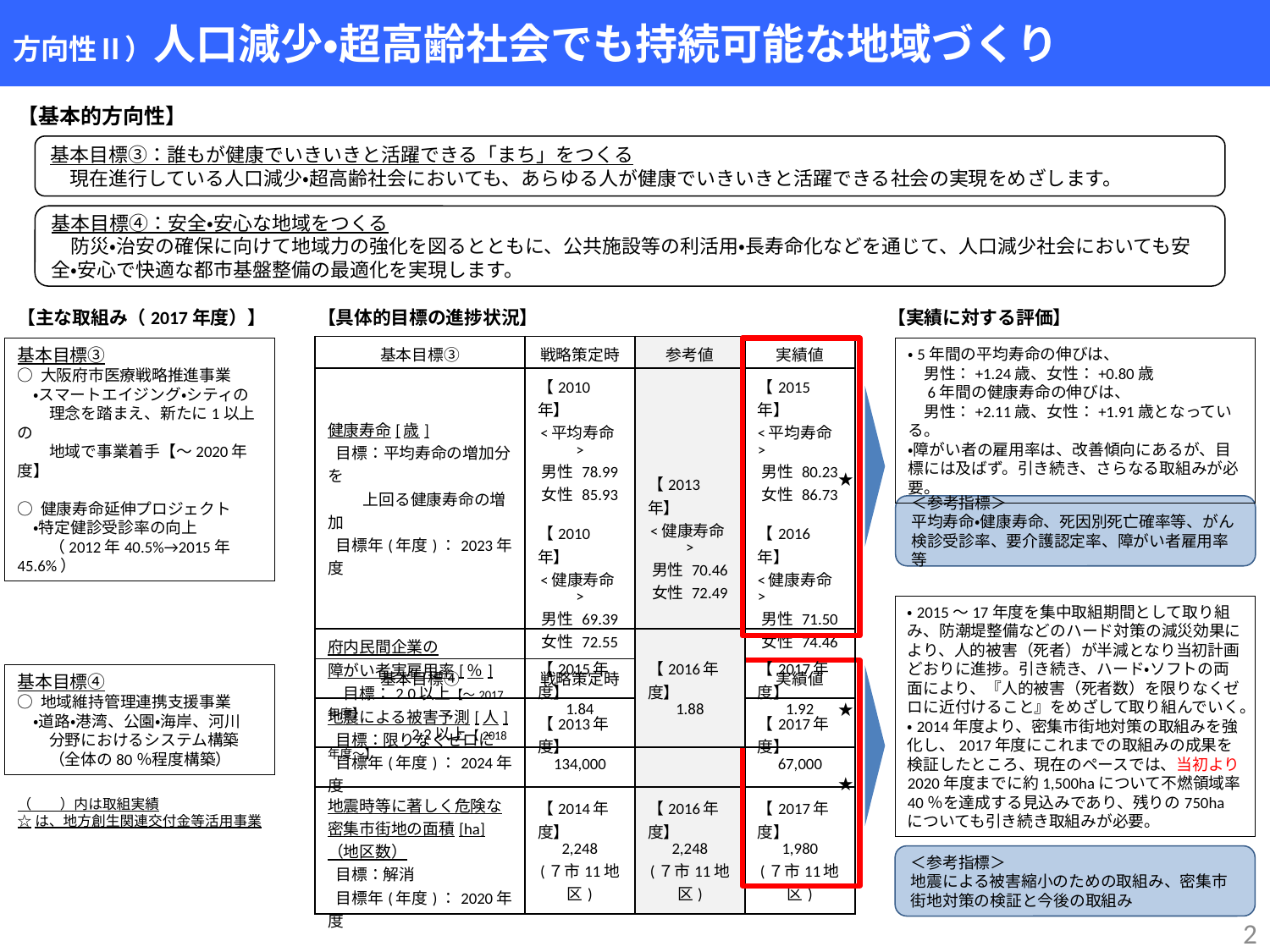

# 方向性Ⅱ）人口減少・超高齢社会でも持続可能な地域づくり
【基本的方向性】
基本目標③：誰もが健康でいきいきと活躍できる「まち」をつくる
　現在進行している人口減少・超高齢社会においても、あらゆる人が健康でいきいきと活躍できる社会の実現をめざします。
基本目標④：安全・安心な地域をつくる
　防災・治安の確保に向けて地域力の強化を図るとともに、公共施設等の利活用・長寿命化などを通じて、人口減少社会においても安全・安心で快適な都市基盤整備の最適化を実現します。
【主な取組み（2017年度）】
【具体的目標の進捗状況】
【実績に対する評価】
| 基本目標③ | 戦略策定時 | 参考値 | 実績値 |
| --- | --- | --- | --- |
| 健康寿命[歳] 目標：平均寿命の増加分を 　　 上回る健康寿命の増加 目標年(年度)：2023年度 | 【2010年】 <平均寿命> 男性 78.99 女性 85.93 【2010年】 <健康寿命> 男性 69.39 女性 72.55 | 【2013年】 <健康寿命> 男性 70.46 女性 72.49 | 【2015年】 <平均寿命> 男性 80.23 女性 86.73 【2016年】 <健康寿命> 男性 71.50 女性 74.46 |
| 府内民間企業の 障がい者実雇用率[％] 　目標：2.0以上【～2017年度】 　　　　　2.2以上【2018年度～】 | 【2015年度】 1.84 | 【2016年度】 1.88 | 【2017年度】 1.92 |

基本目標③
○ 大阪府市医療戦略推進事業
　・スマートエイジング・シティの
　　理念を踏まえ、新たに1以上の
　　地域で事業着手【～2020年度】

○ 健康寿命延伸プロジェクト
　・特定健診受診率の向上
　　（2012年40.5%→2015年45.6%）
・5年間の平均寿命の伸びは、
　男性：+1.24歳、女性：+0.80歳
　6年間の健康寿命の伸びは、
　男性：+2.11歳、女性：+1.91歳となっている。
・障がい者の雇用率は、改善傾向にあるが、目標には及ばず。引き続き、さらなる取組みが必要。

★
＜参考指標＞
平均寿命・健康寿命、死因別死亡確率等、がん検診受診率、要介護認定率、障がい者雇用率等
・2015～17年度を集中取組期間として取り組み、防潮堤整備などのハード対策の減災効果により、人的被害（死者）が半減となり当初計画どおりに進捗。引き続き、ハード・ソフトの両面により、『人的被害（死者数）を限りなくゼロに近付けること』をめざして取り組んでいく。
・2014年度より、密集市街地対策の取組みを強化し、2017年度にこれまでの取組みの成果を検証したところ、現在のペースでは、当初より2020年度までに約1,500haについて不燃領域率40％を達成する見込みであり、残りの750haについても引き続き取組みが必要。
| 基本目標④ | 戦略策定時 | 参考値 | 実績値 |
| --- | --- | --- | --- |
| 地震による被害予測[人] 目標：限りなくゼロに 目標年(年度)：2024年度 | 【2013年度】 134,000 | － | 【2017年度】 67,000 |
| 地震時等に著しく危険な密集市街地の面積[ha]（地区数） 目標：解消 目標年(年度)：2020年度 | 【2014年度】 2,248 (７市11地区) | 【2016年度】 2,248 (７市11地区) | 【2017年度】 1,980 (７市11地区) |

基本目標④
○ 地域維持管理連携支援事業
　・道路・港湾、公園・海岸、河川
　　分野におけるシステム構築
　　（全体の80％程度構築）
★

★
（　　）内は取組実績
☆は、地方創生関連交付金等活用事業
＜参考指標＞
地震による被害縮小のための取組み、密集市街地対策の検証と今後の取組み
2